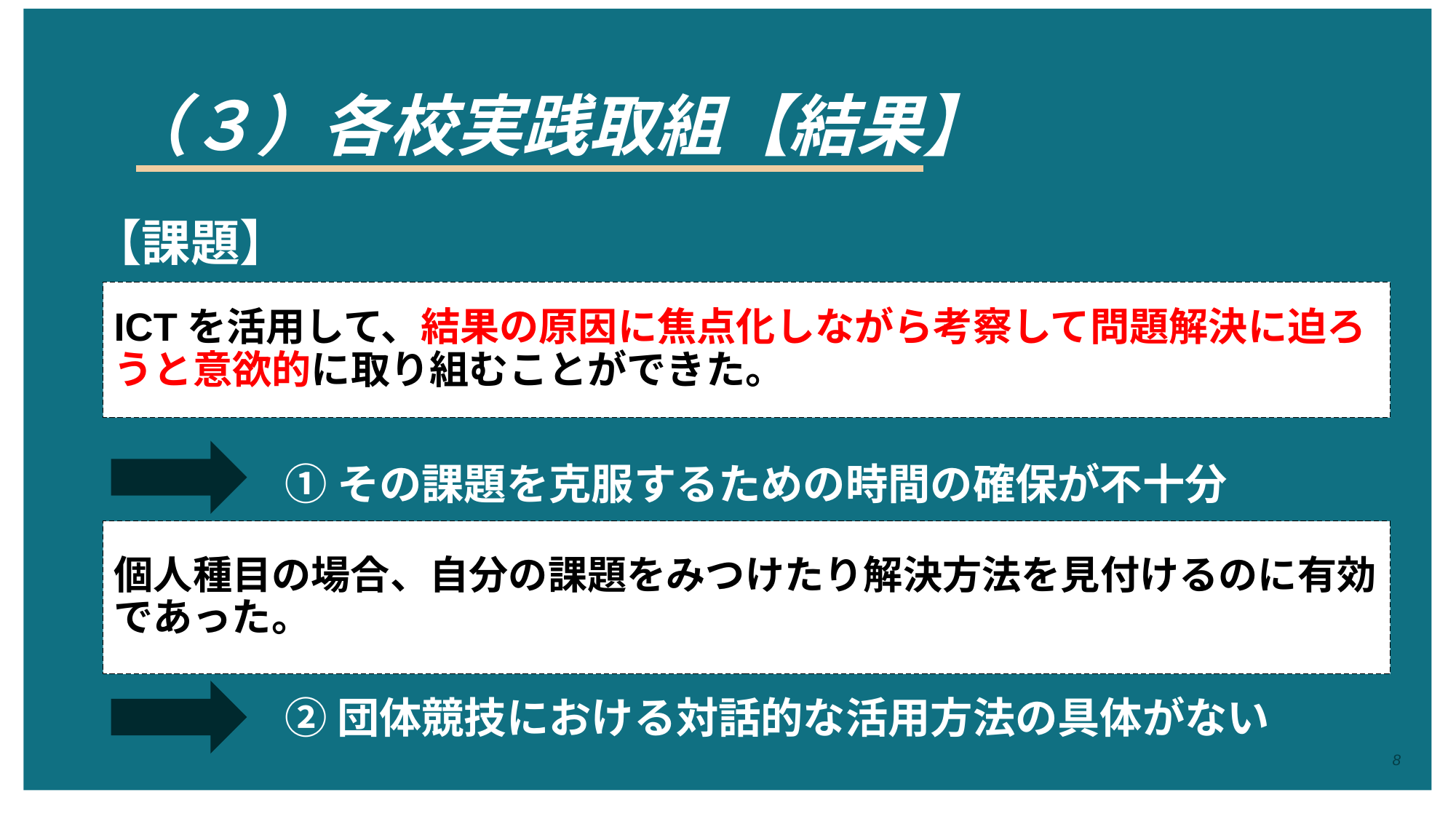

# （３）各校実践取組【結果】

【課題】
ICTを活用して、結果の原因に焦点化しながら考察して問題解決に迫ろうと意欲的に取り組むことができた。
①その課題を克服するための時間の確保が不十分

個人種目の場合、自分の課題をみつけたり解決方法を見付けるのに有効であった。
②団体競技における対話的な活用方法の具体がない

8